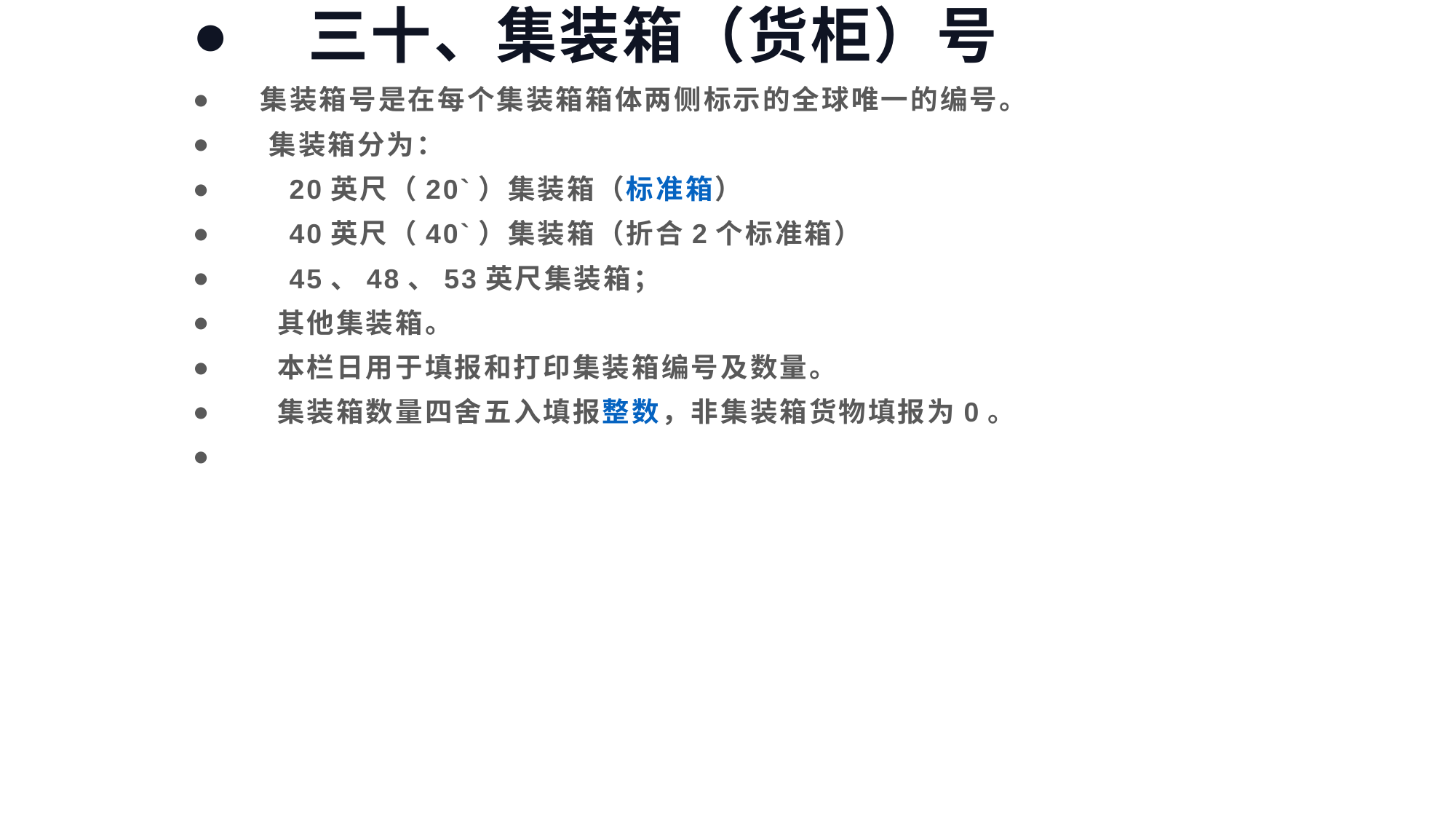

三十、集装箱（货柜）号
    集装箱号是在每个集装箱箱体两侧标示的全球唯一的编号。
     集装箱分为：
       20英尺（20`）集装箱（标准箱）
       40英尺（40`）集装箱（折合2个标准箱）
       45、48、53英尺集装箱；
      其他集装箱。
      本栏日用于填报和打印集装箱编号及数量。
      集装箱数量四舍五入填报整数，非集装箱货物填报为0。